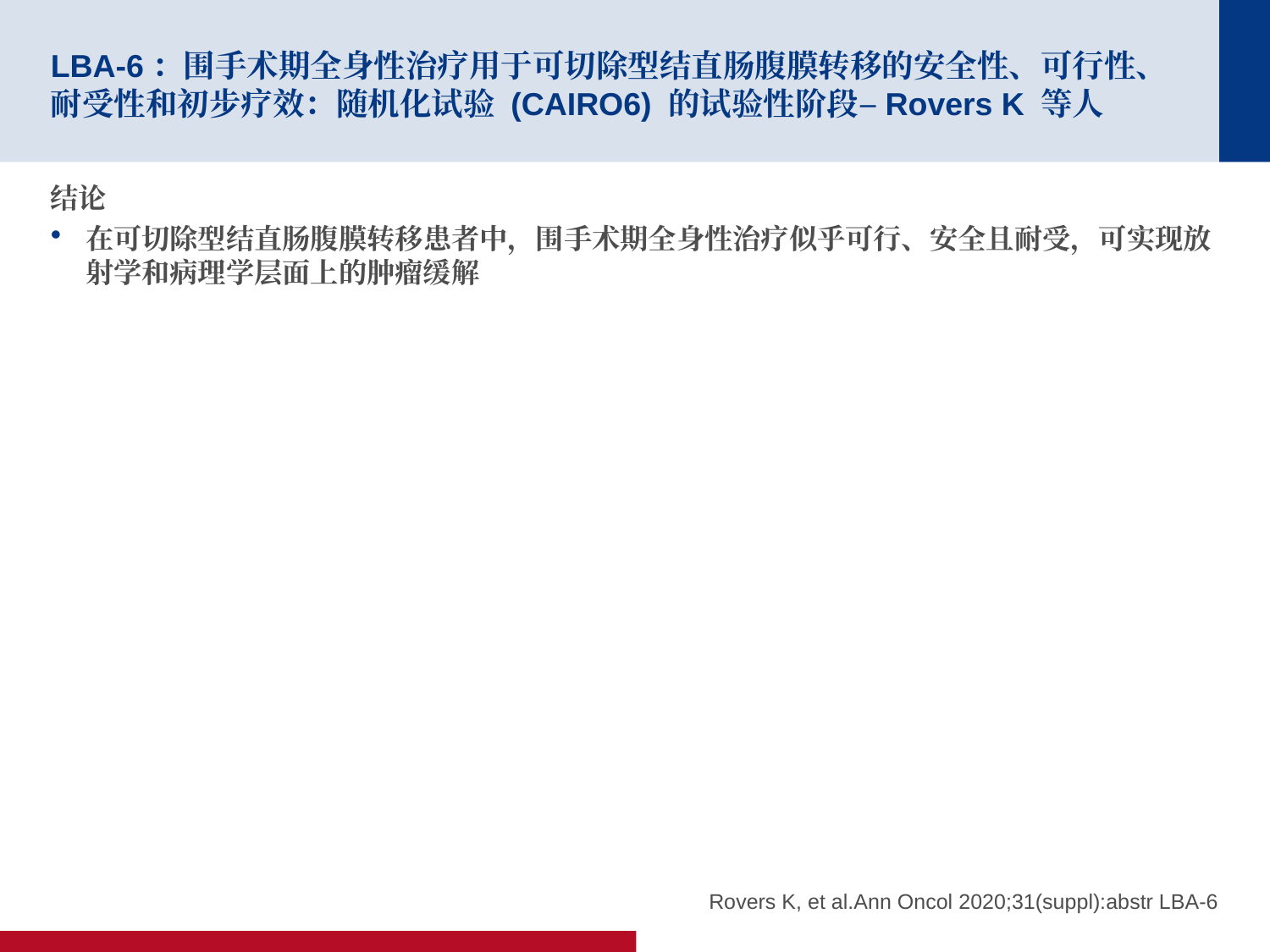

# LBA-6：围手术期全身性治疗用于可切除型结直肠腹膜转移的安全性、可行性、耐受性和初步疗效：随机化试验 (CAIRO6) 的试验性阶段–Rovers K 等人
结论
在可切除型结直肠腹膜转移患者中，围手术期全身性治疗似乎可行、安全且耐受，可实现放射学和病理学层面上的肿瘤缓解
Rovers K, et al.Ann Oncol 2020;31(suppl):abstr LBA-6